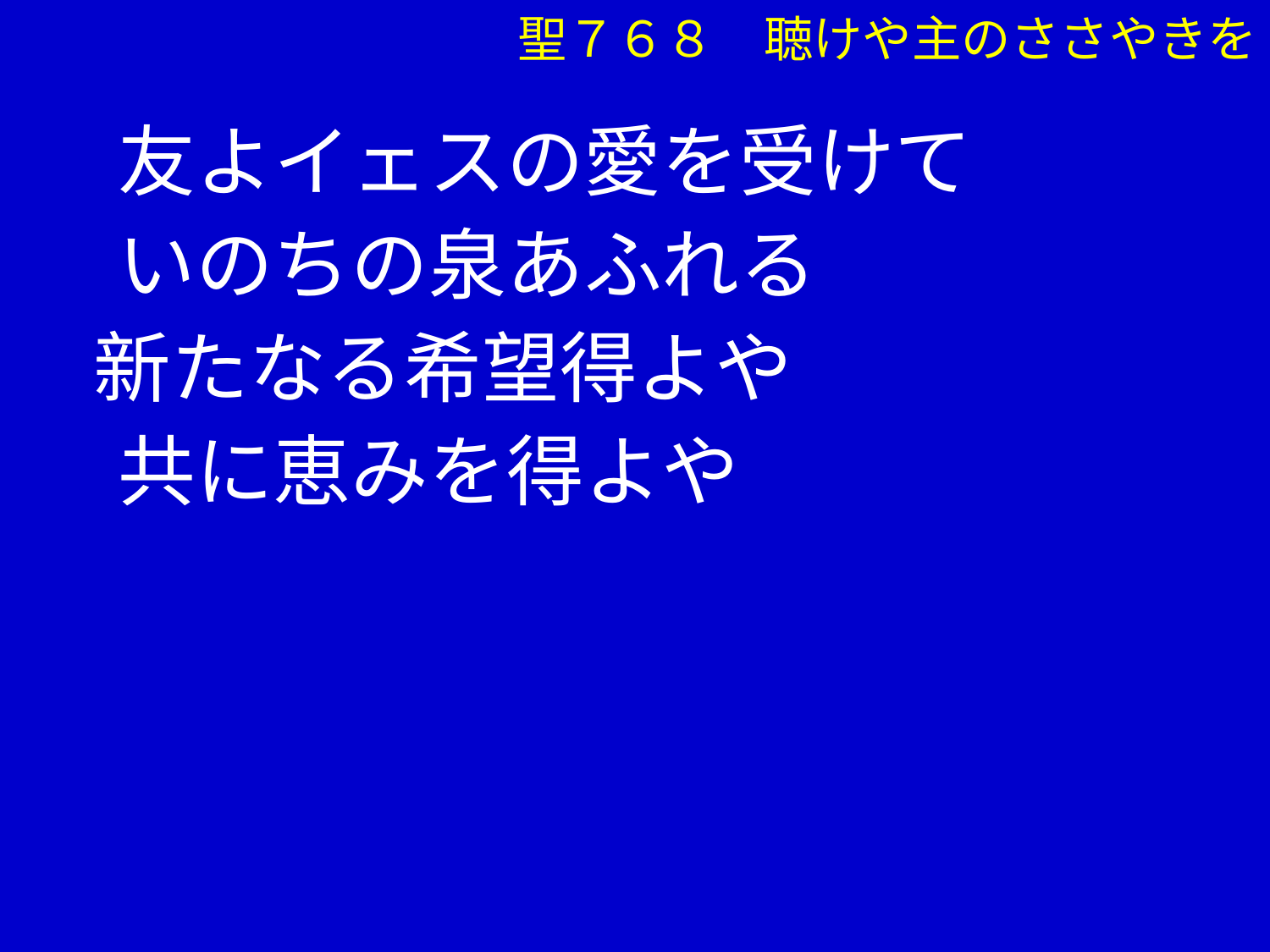

聖７６８　聴けや主のささやきを
　 友よイェスの愛を受けて
　 いのちの泉あふれる
   新たなる希望得よや
　 共に恵みを得よや